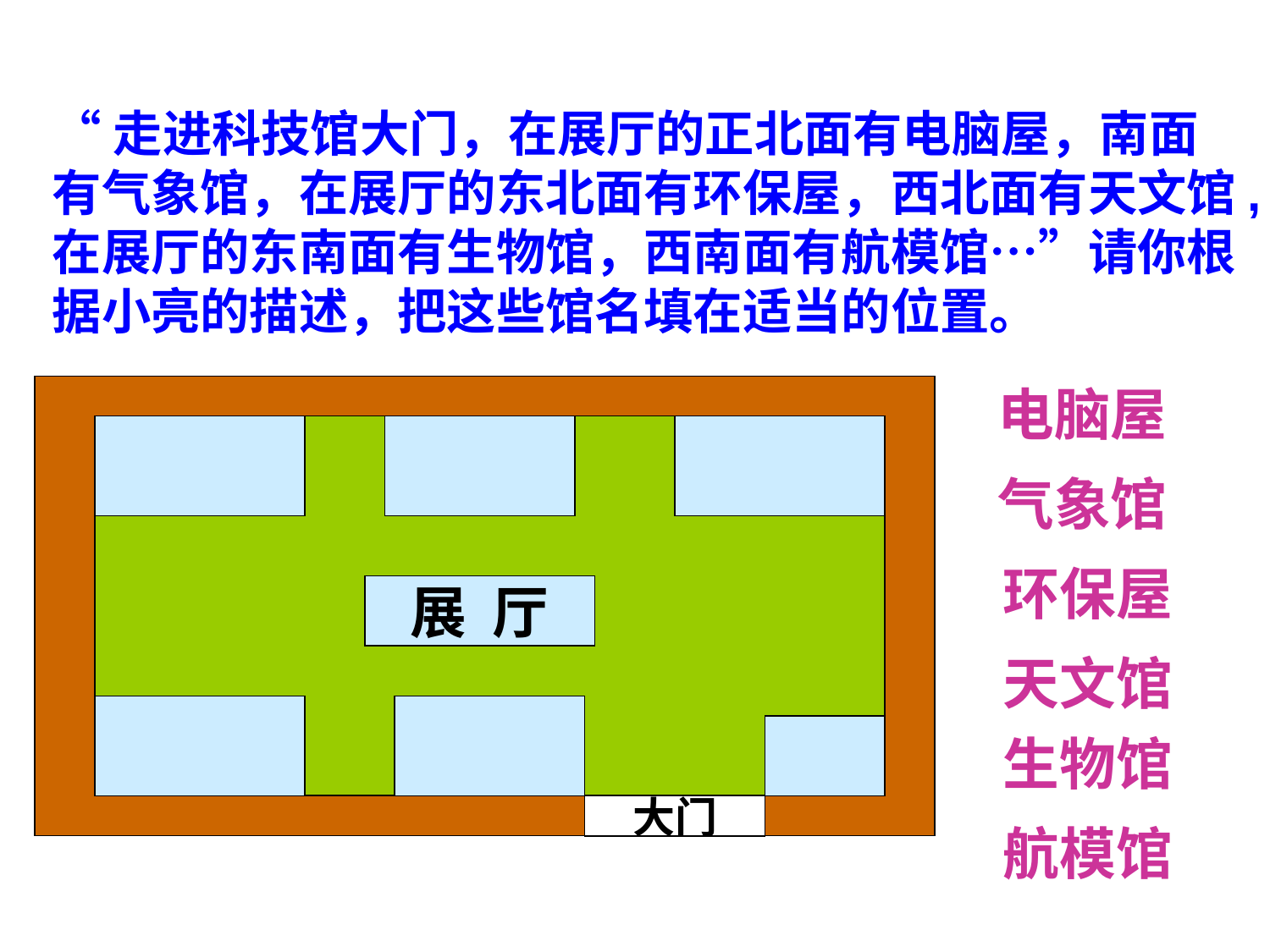

“走进科技馆大门，在展厅的正北面有电脑屋，南面有气象馆，在展厅的东北面有环保屋，西北面有天文馆,在展厅的东南面有生物馆，西南面有航模馆…”请你根据小亮的描述，把这些馆名填在适当的位置。
电脑屋

展  厅

大门
气象馆
环保屋
天文馆
生物馆
航模馆